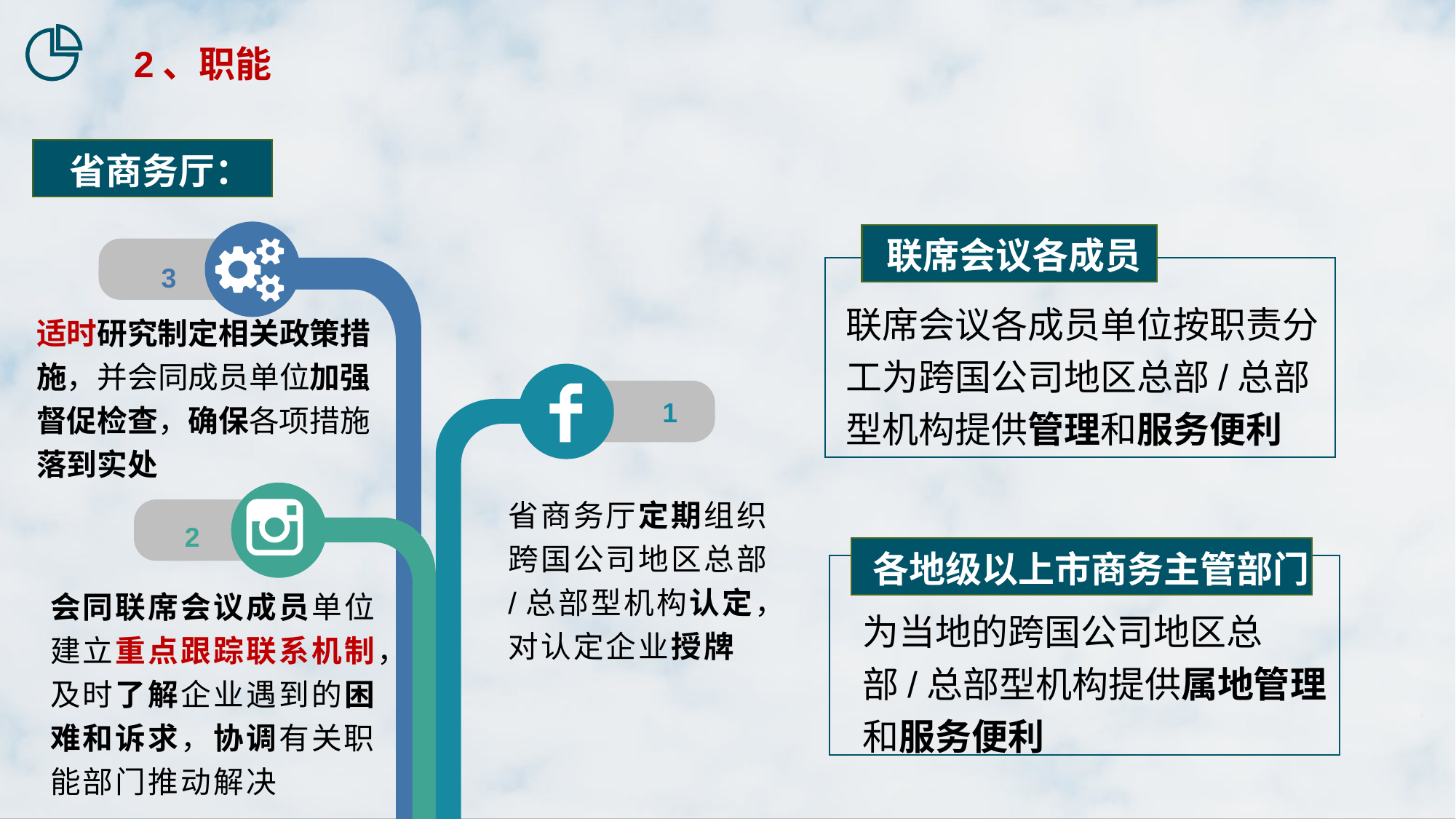

2、职能

省商务厅：

联席会议各成员

3

联席会议各成员单位按职责分工为跨国公司地区总部/总部型机构提供管理和服务便利
适时研究制定相关政策措施，并会同成员单位加强督促检查，确保各项措施落到实处

1

省商务厅定期组织跨国公司地区总部/总部型机构认定，对认定企业授牌

2

各地级以上市商务主管部门

会同联席会议成员单位建立重点跟踪联系机制，及时了解企业遇到的困难和诉求，协调有关职能部门推动解决
为当地的跨国公司地区总部/总部型机构提供属地管理和服务便利